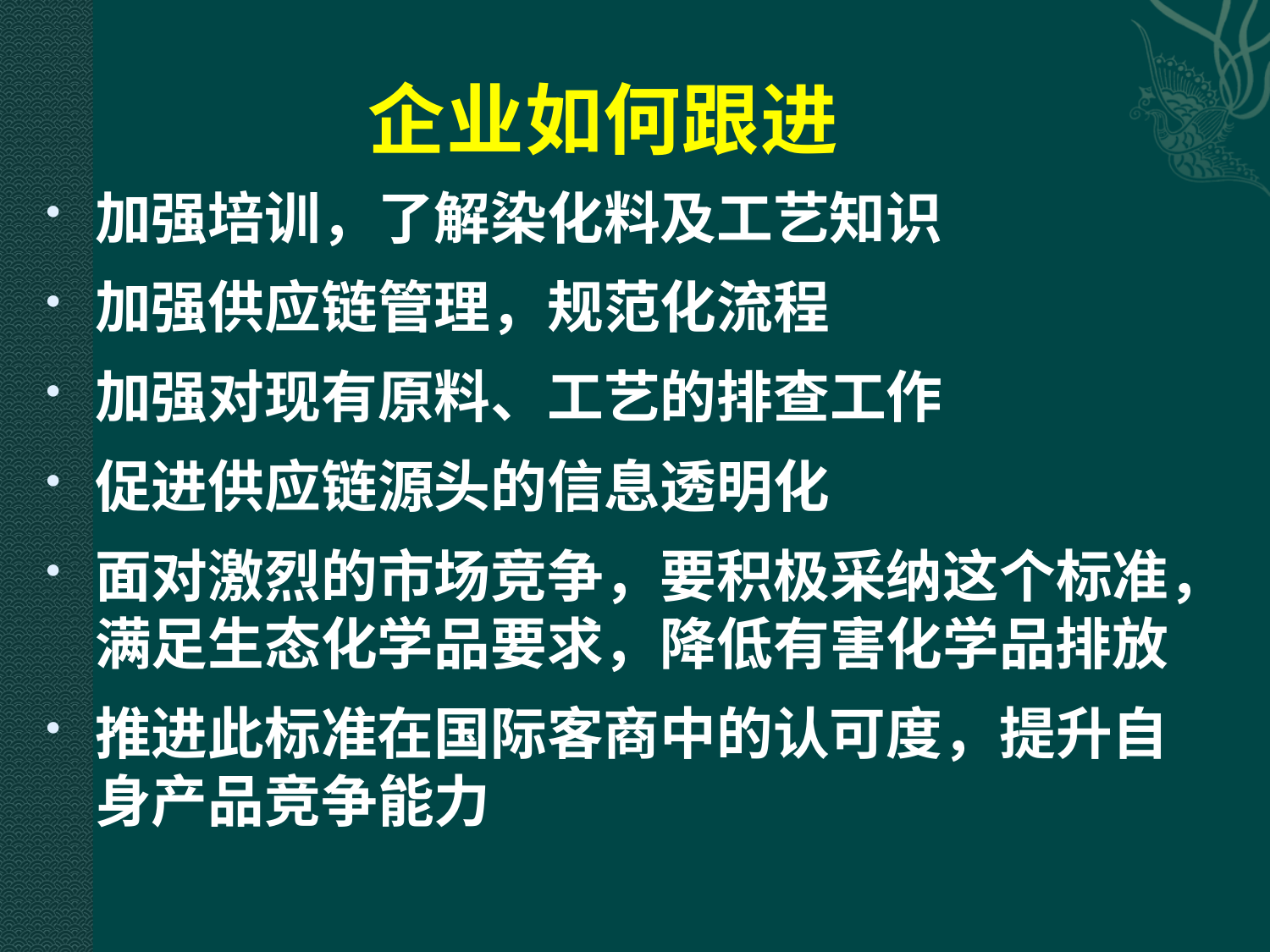

# 企业如何跟进
加强培训，了解染化料及工艺知识
加强供应链管理，规范化流程
加强对现有原料、工艺的排查工作
促进供应链源头的信息透明化
面对激烈的市场竞争，要积极采纳这个标准，满足生态化学品要求，降低有害化学品排放
推进此标准在国际客商中的认可度，提升自身产品竞争能力